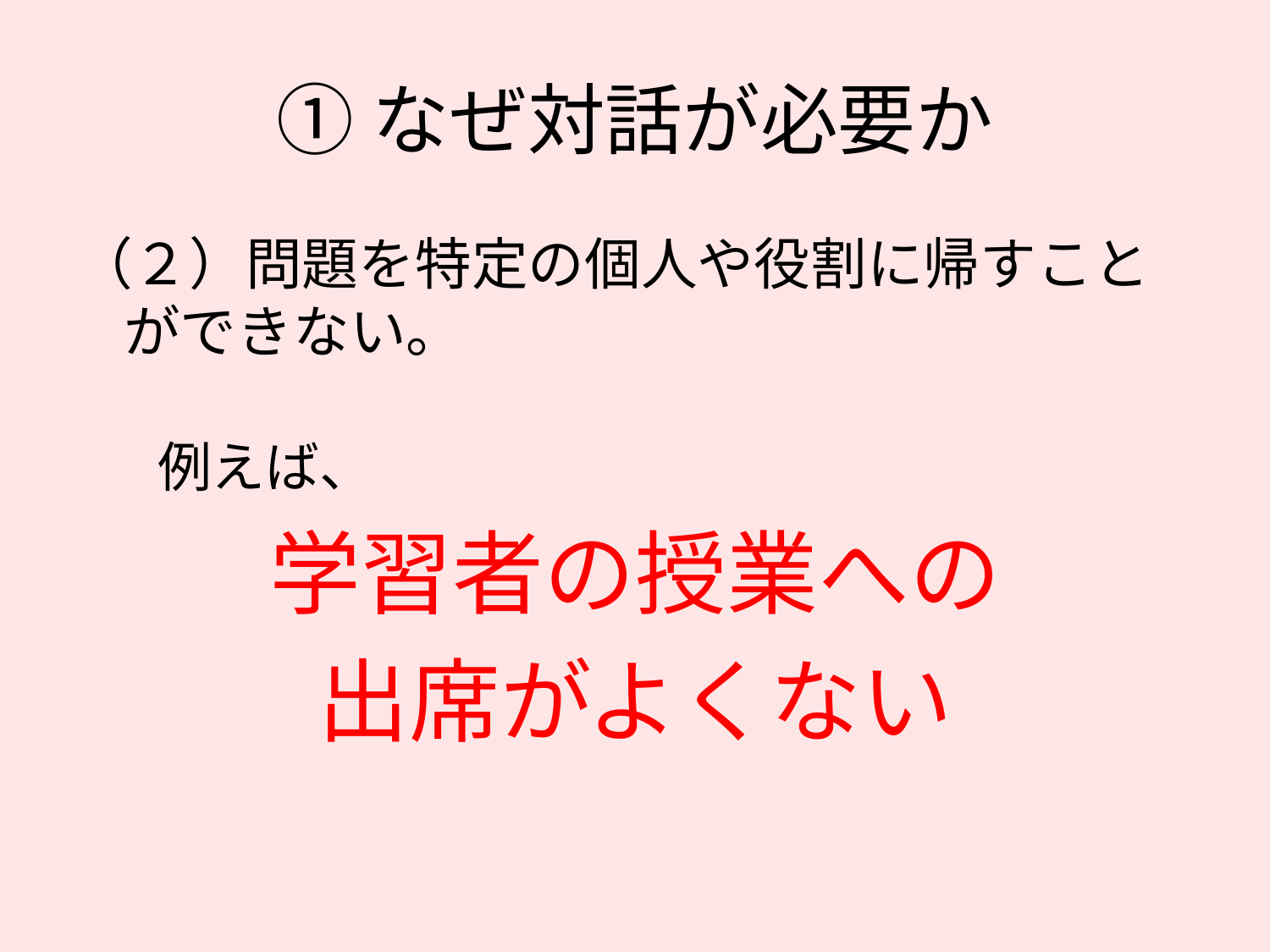

# ①なぜ対話が必要か
（２）問題を特定の個人や役割に帰すことができない。
例えば、
学習者の授業への
出席がよくない